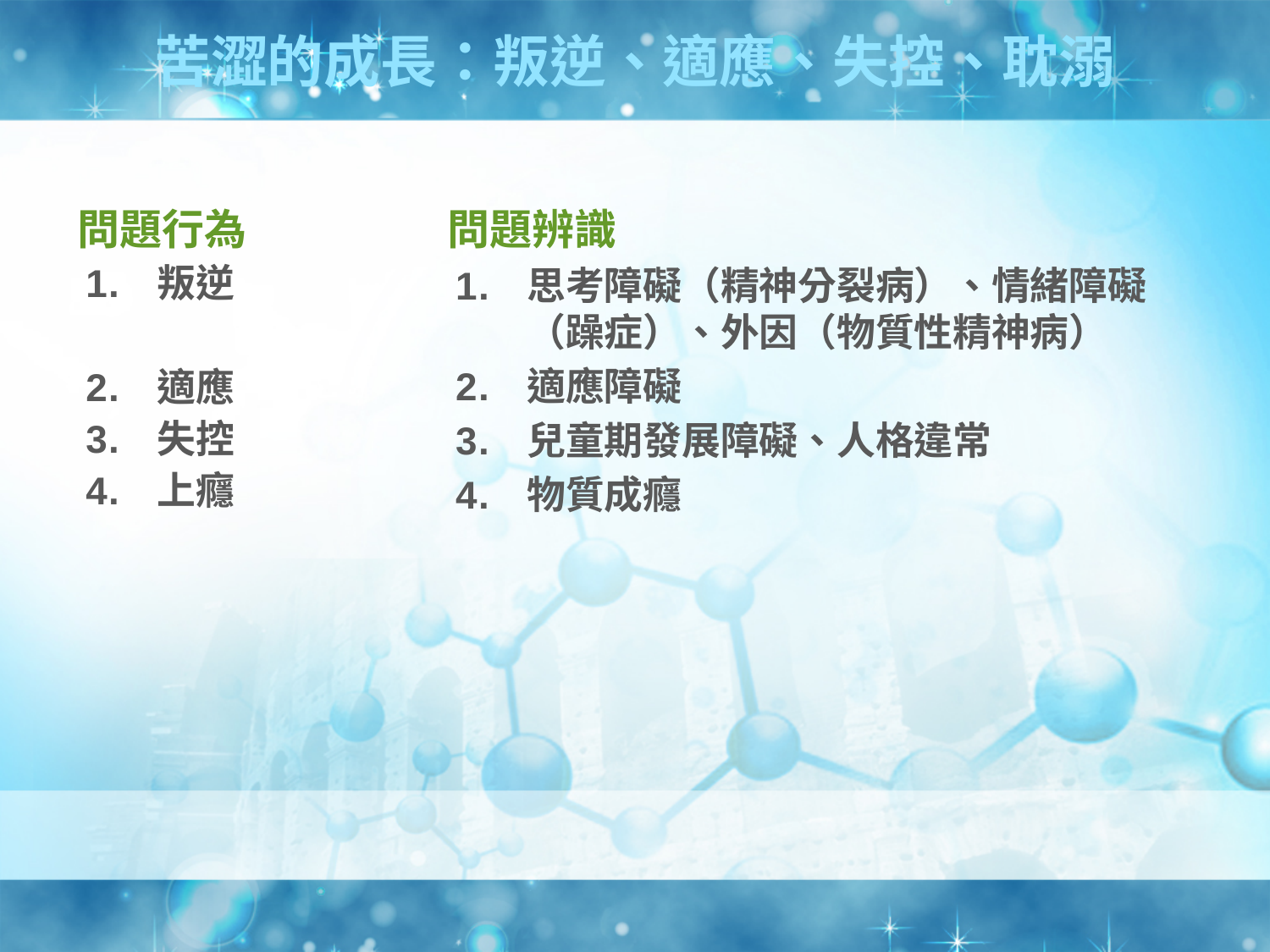

# 苦澀的成長：叛逆、適應、失控、耽溺
問題辨識
思考障礙（精神分裂病）、情緒障礙（躁症）、外因（物質性精神病）
適應障礙
兒童期發展障礙、人格違常
物質成癮
問題行為
叛逆

適應
失控
上癮